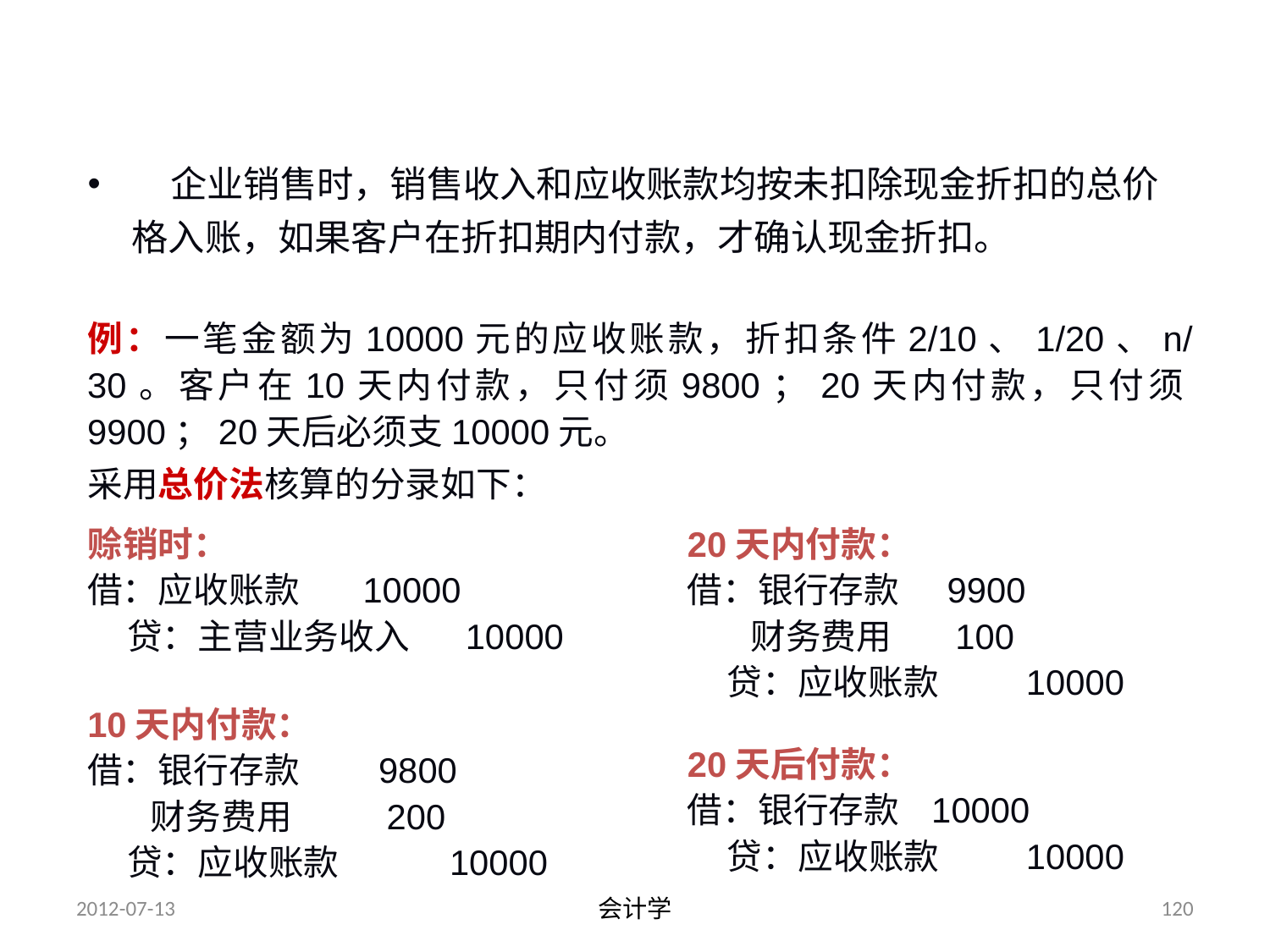

# （1）总价法
    企业销售时，销售收入和应收账款均按未扣除现金折扣的总价格入账，如果客户在折扣期内付款，才确认现金折扣。
例：一笔金额为10000元的应收账款，折扣条件2/10、1/20、n/30。客户在10天内付款，只付须9800；20天内付款，只付须9900；20天后必须支10000元。
采用总价法核算的分录如下：
赊销时：
借：应收账款       10000
    贷：主营业务收入      10000
20天内付款：
借：银行存款     9900
       财务费用       100
    贷：应收账款          10000
10天内付款：
借：银行存款         9800
       财务费用           200
    贷：应收账款             10000
20天后付款：
借：银行存款   10000
    贷：应收账款          10000
2012-07-13
会计学
120